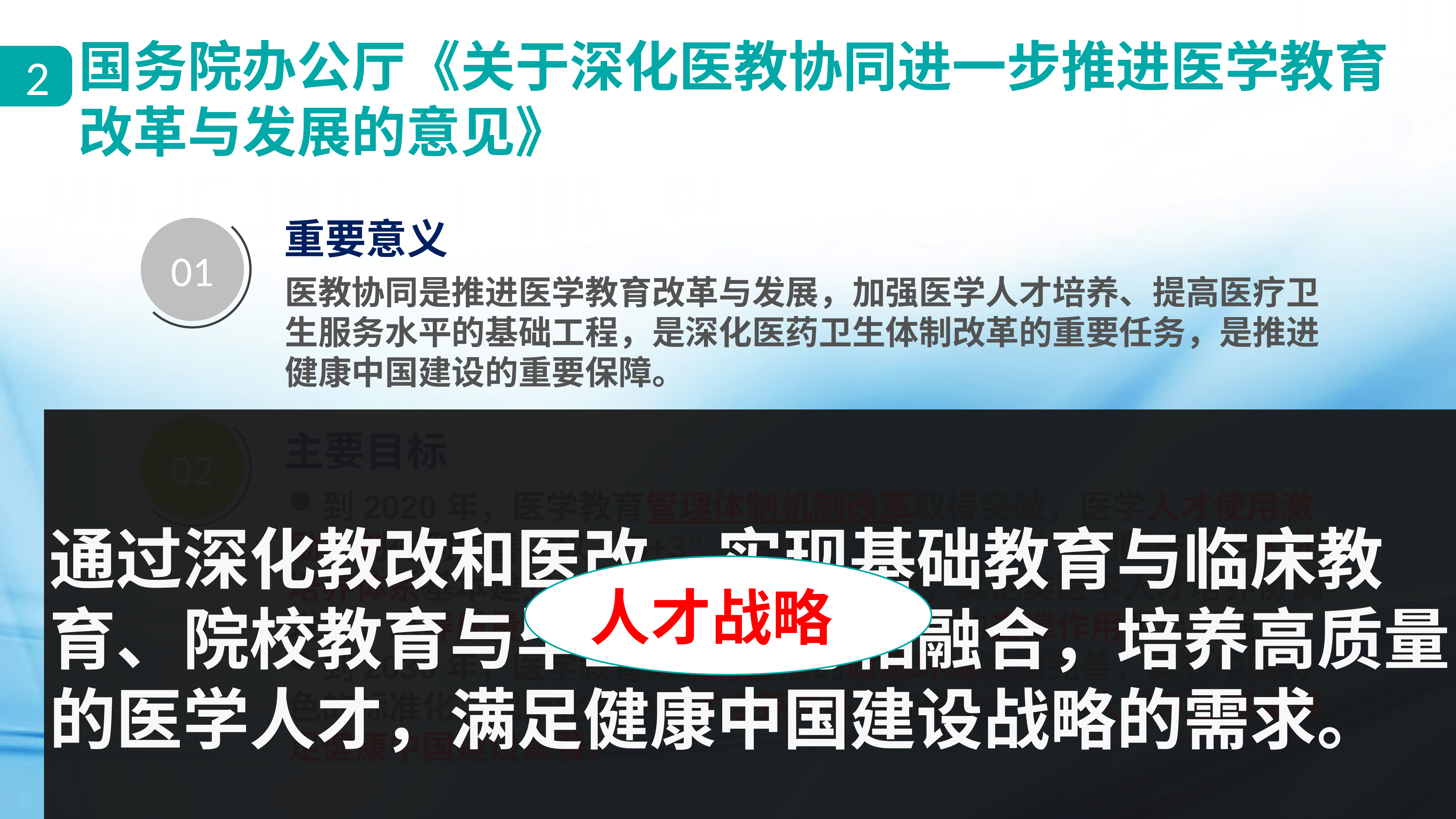

国务院办公厅《关于深化医教协同进一步推进医学教育改革与发展的意见》
2

重要意义

01

医教协同是推进医学教育改革与发展，加强医学人才培养、提高医疗卫生服务水平的基础工程，是深化医药卫生体制改革的重要任务，是推进健康中国建设的重要保障。
通过深化教改和医改，实现基础教育与临床教育、院校教育与毕业后教育相融合，培养高质量的医学人才，满足健康中国建设战略的需求。

02
主要目标

到2020年，医学教育管理体制机制改革取得突破，医学人才使用激励机制得到完善，以“5+3” 为主体、“3+2” 为补充的临床医学人才培养体系基本建立，紧缺人才培养得到加强，其他类医学人才培养协调发展，培养质量显著提升，对卫生与健康事业的支撑作用明显增强。
到2030年，医学教育改革与发展的政策环境更加完善，具有中国特色的标准化、规范化医学人才培养体系更加健全，医学人才队伍基本满足健康中国建设需要。

人才战略